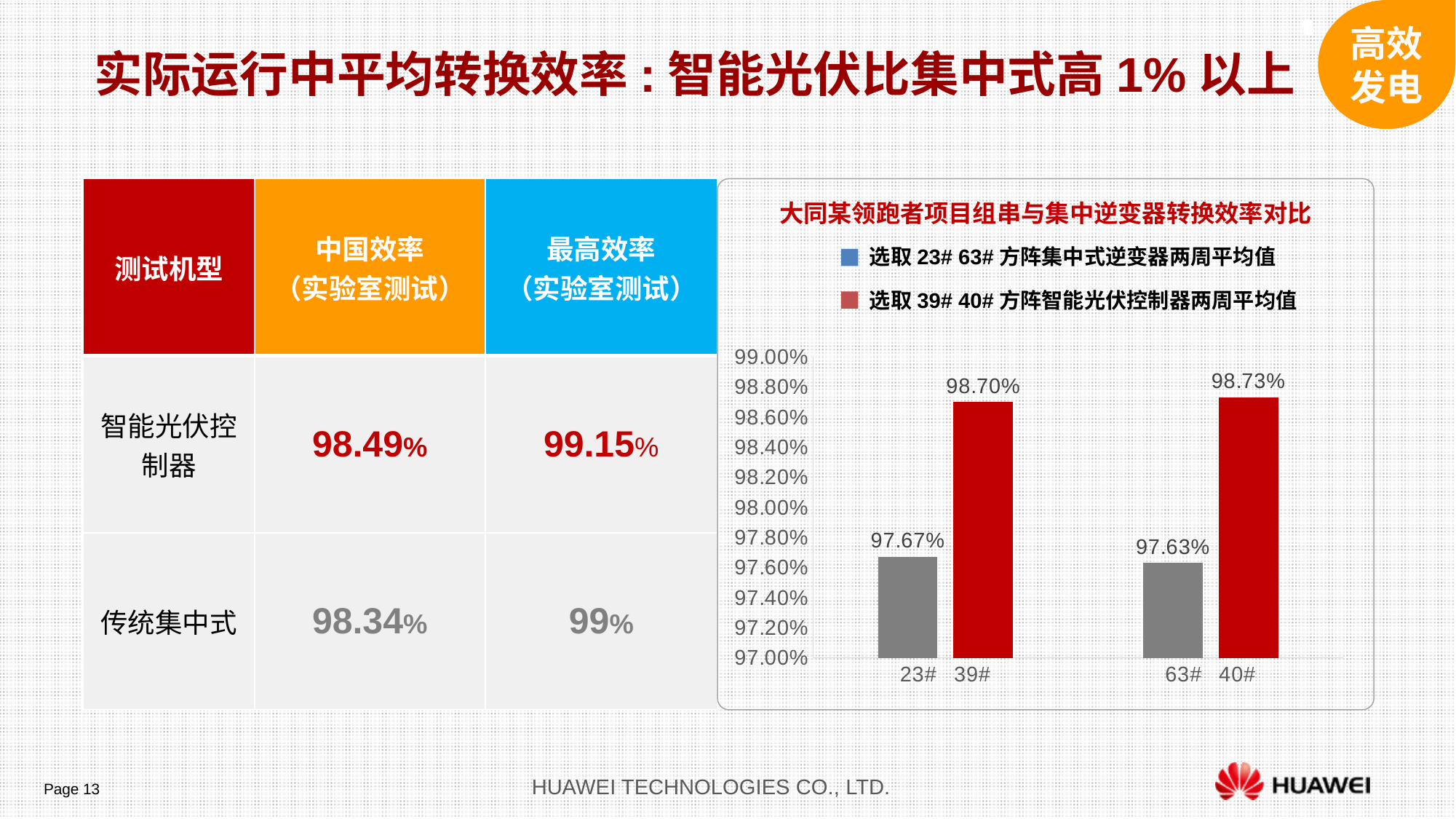

高效发电

实际运行中平均转换效率:智能光伏比集中式高1%以上
| 测试机型 | 中国效率 （实验室测试） | 最高效率 （实验室测试） |
| --- | --- | --- |
| 智能光伏控制器 | 98.49% | 99.15% |
| 传统集中式 | 98.34% | 99% |

大同某领跑者项目组串与集中逆变器转换效率对比
选取23# 63#方阵集中式逆变器两周平均值

### Chart

| Category |  |  |
|---|---|---|
| 23#   39# | 0.9767000000000001 | 0.987 |
| 63#   40# | 0.9763 | 0.9873 |
选取39# 40#方阵智能光伏控制器两周平均值